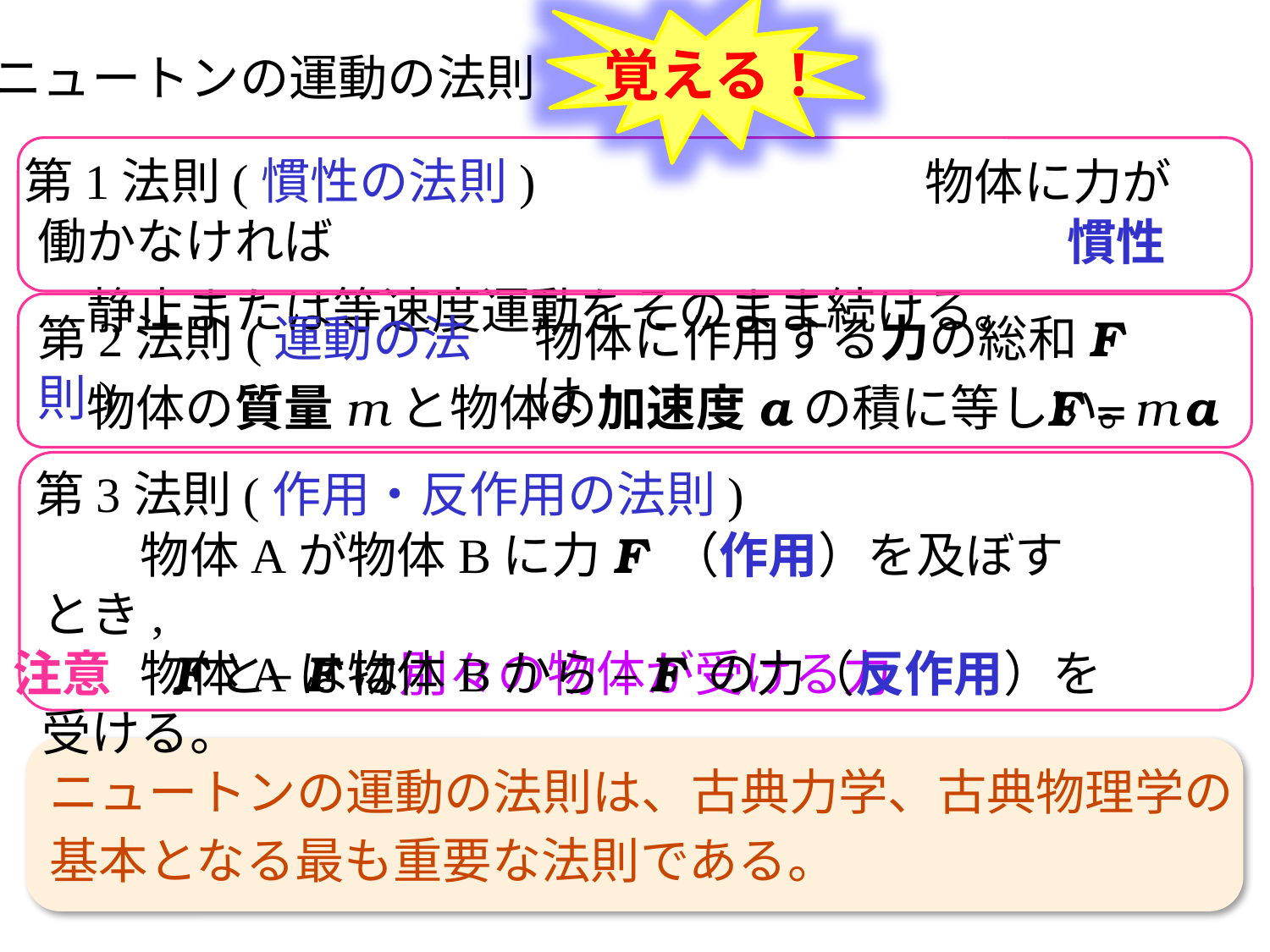

覚える！
ニュートンの運動の法則

第1法則(慣性の法則)
　　　　　　　　　　　　　　　　　　物体に力が働かなければ
　静止または等速度運動をそのまま続ける。
慣性

第2法則(運動の法則)
物体に作用する力の総和F は
　物体の質量mと物体の加速度aの積に等しい。
F = m a

第3法則(作用・反作用の法則)
　　物体Aが物体Bに力F （作用）を及ぼすとき,
　　物体Aは物体Bから –F の力（反作用）を受ける。
注意　Fと–Fは別々の物体が受ける力
ニュートンの運動の法則は、古典力学、古典物理学の
基本となる最も重要な法則である。